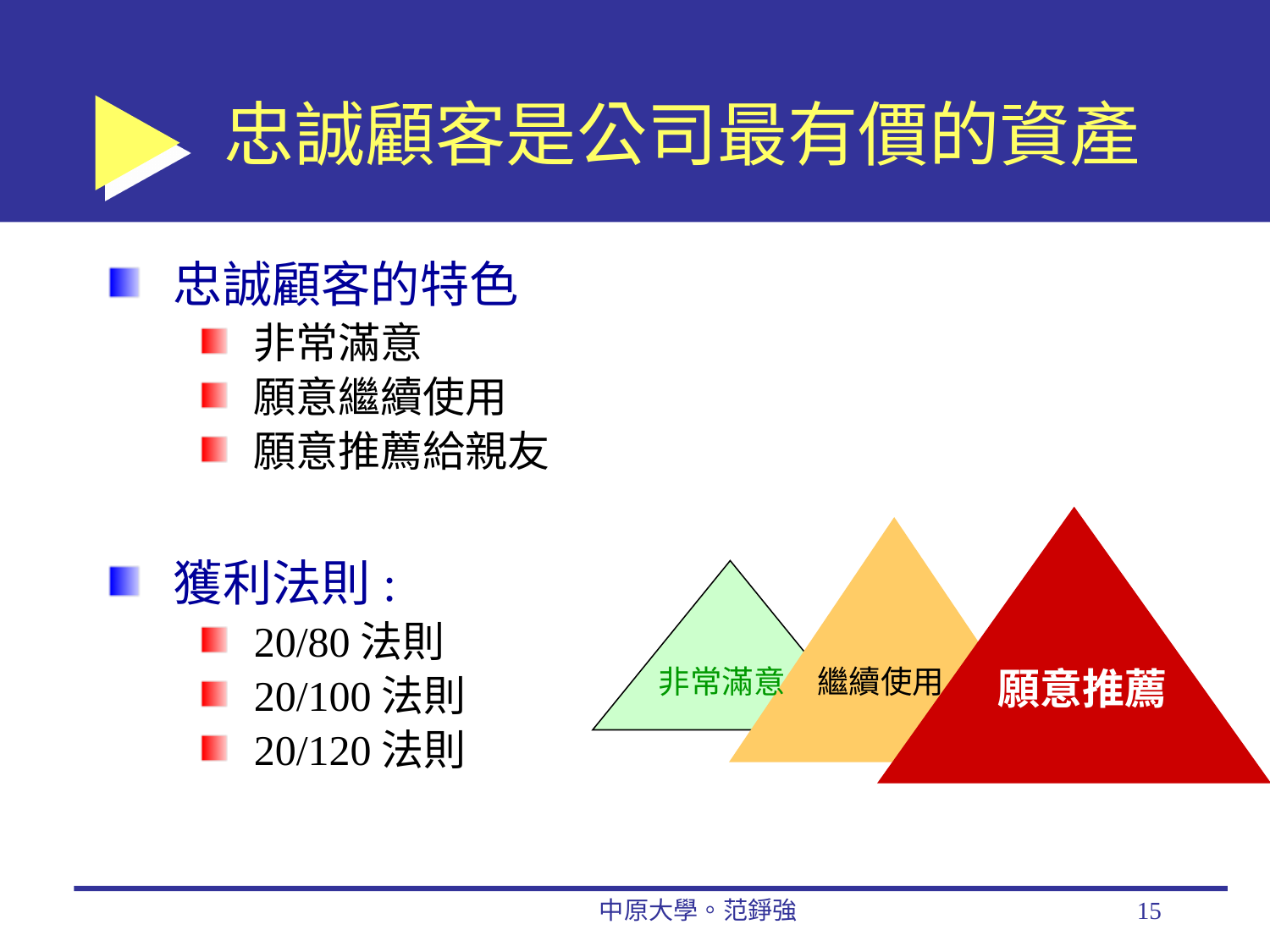

# 忠誠顧客是公司最有價的資產
忠誠顧客的特色
非常滿意
願意繼續使用
願意推薦給親友

獲利法則:
20/80法則
20/100法則
20/120法則

非常滿意
繼續使用
願意推薦
中原大學。范錚強
15